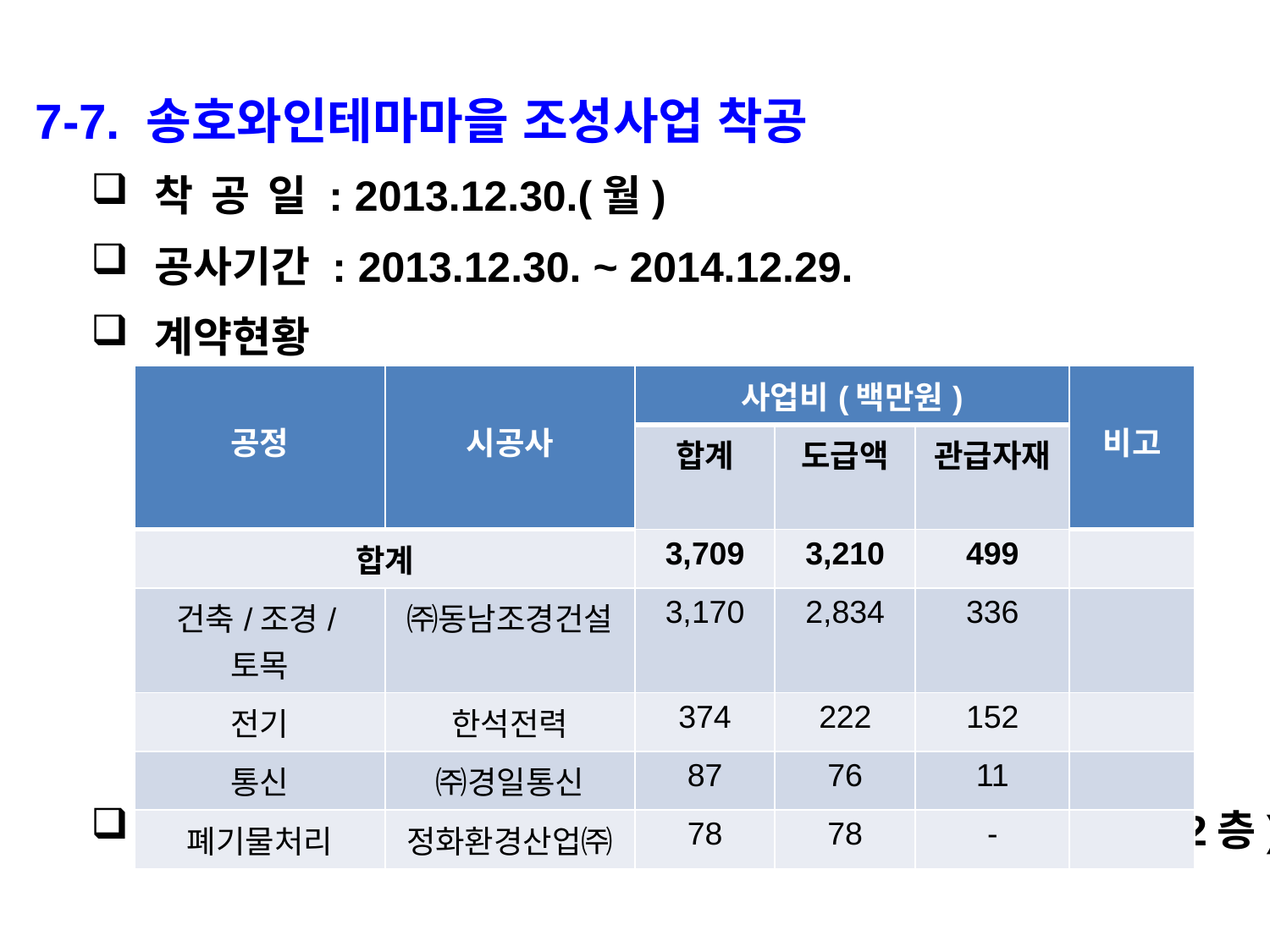

7-7. 송호와인테마마을 조성사업 착공
착  공  일 : 2013.12.30.(월)
공사기간 : 2013.12.30. ~ 2014.12.29.
계약현황

사업내용 : 와인테마공원(23,135㎡) /와인체험관(지상2층)

| 공정 | 시공사 | 사업비(백만원) |  |  | 비고 |
| --- | --- | --- | --- | --- | --- |
|  |  | 합계 | 도급액 | 관급자재 |  |
| 합계 |  | 3,709 | 3,210 | 499 |  |
| 건축/조경/토목 | ㈜동남조경건설 | 3,170 | 2,834 | 336 |  |
| 전기 | 한석전력 | 374 | 222 | 152 |  |
| 통신 | ㈜경일통신 | 87 | 76 | 11 |  |
| 폐기물처리 | 정화환경산업㈜ | 78 | 78 | - |  |